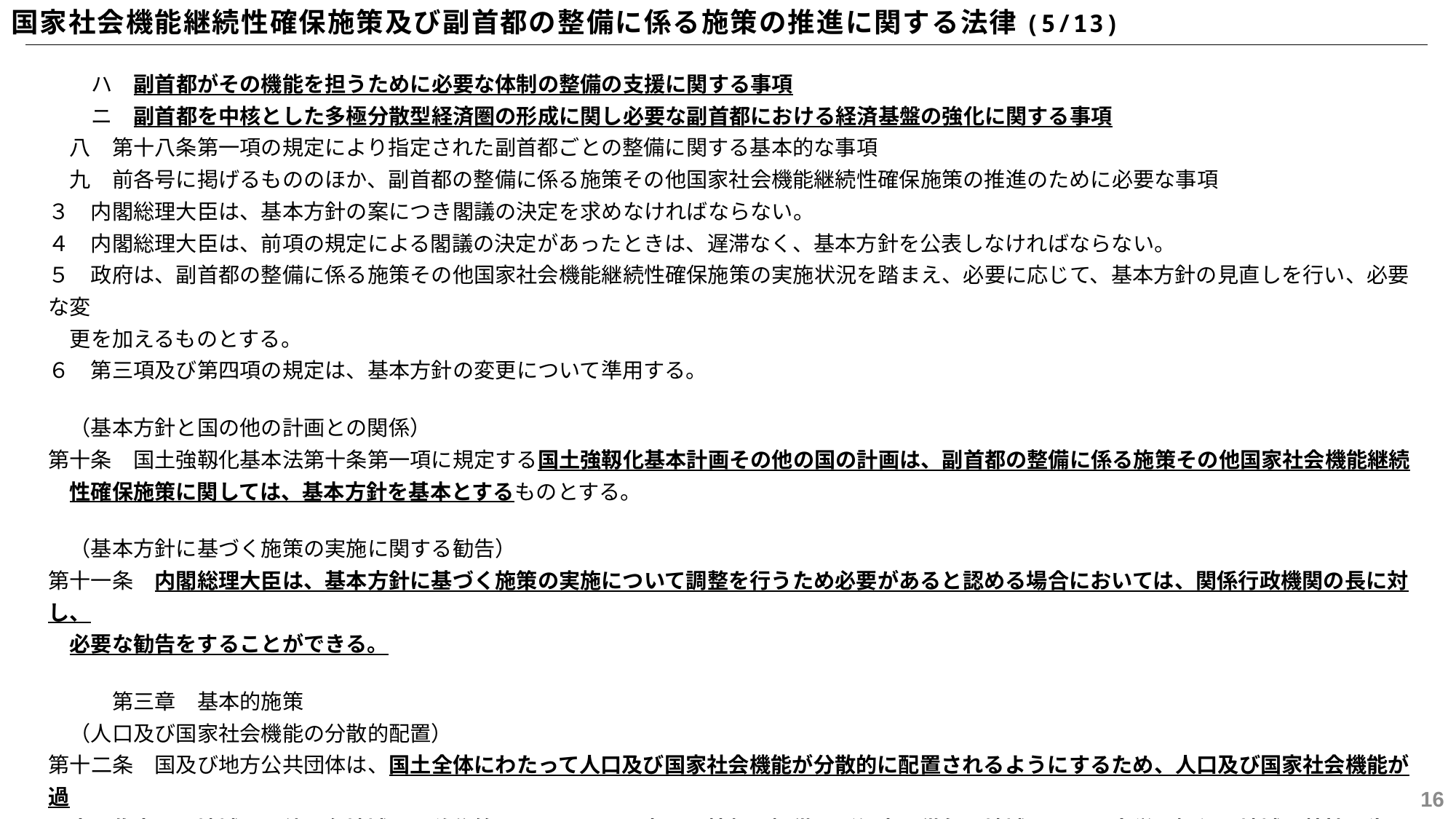

国家社会機能継続性確保施策及び副首都の整備に係る施策の推進に関する法律(5/13)
　　ハ　副首都がその機能を担うために必要な体制の整備の支援に関する事項
　　ニ　副首都を中核とした多極分散型経済圏の形成に関し必要な副首都における経済基盤の強化に関する事項
　八　第十八条第一項の規定により指定された副首都ごとの整備に関する基本的な事項
　九　前各号に掲げるもののほか、副首都の整備に係る施策その他国家社会機能継続性確保施策の推進のために必要な事項
３　内閣総理大臣は、基本方針の案につき閣議の決定を求めなければならない。
４　内閣総理大臣は、前項の規定による閣議の決定があったときは、遅滞なく、基本方針を公表しなければならない。
５　政府は、副首都の整備に係る施策その他国家社会機能継続性確保施策の実施状況を踏まえ、必要に応じて、基本方針の見直しを行い、必要な変
　更を加えるものとする。
６　第三項及び第四項の規定は、基本方針の変更について準用する。

　（基本方針と国の他の計画との関係）
第十条　国土強靱化基本法第十条第一項に規定する国土強靱化基本計画その他の国の計画は、副首都の整備に係る施策その他国家社会機能継続
　性確保施策に関しては、基本方針を基本とするものとする。

　（基本方針に基づく施策の実施に関する勧告）
第十一条　内閣総理大臣は、基本方針に基づく施策の実施について調整を行うため必要があると認める場合においては、関係行政機関の長に対し、
　必要な勧告をすることができる。

　　　第三章　基本的施策
　（人口及び国家社会機能の分散的配置）
第十二条　国及び地方公共団体は、国土全体にわたって人口及び国家社会機能が分散的に配置されるようにするため、人口及び国家社会機能が過
　度に集中した地域から他の各地域への移住等をしようとする者への情報の提供及び便宜の供与、地域における大学の振興、地域の特性を生かした
　創業の促進及び地域における事業活動の活性化による若者の雇用機会の創出、情報通信技術を活用した行政の推進その他の必要な施策を講ずる
　ものとする。
16